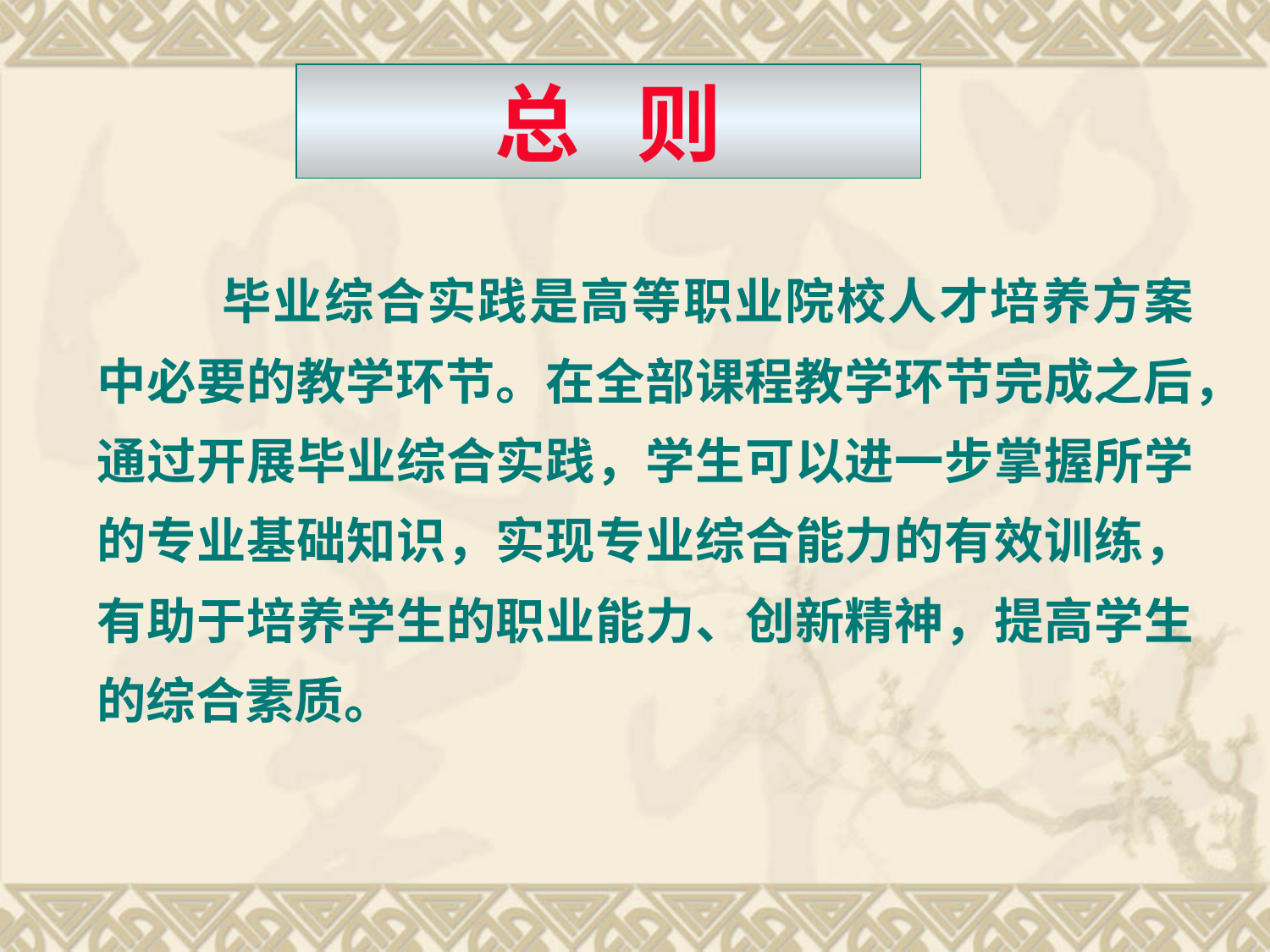

总   则
 毕业综合实践是高等职业院校人才培养方案中必要的教学环节。在全部课程教学环节完成之后，通过开展毕业综合实践，学生可以进一步掌握所学的专业基础知识，实现专业综合能力的有效训练，有助于培养学生的职业能力、创新精神，提高学生的综合素质。